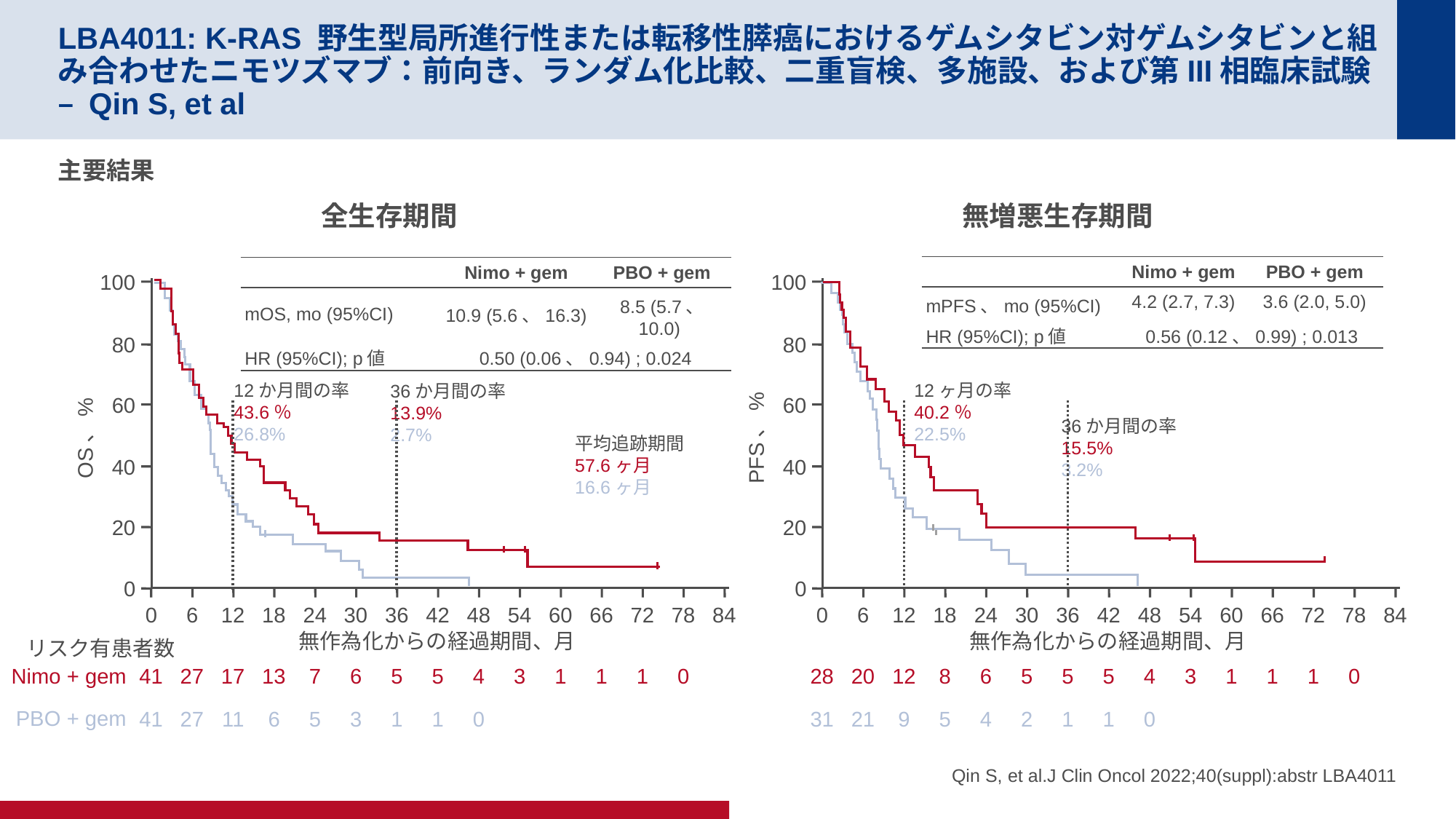

# LBA4011: K-RAS 野生型局所進行性または転移性膵癌におけるゲムシタビン対ゲムシタビンと組み合わせたニモツズマブ：前向き、ランダム化比較、二重盲検、多施設、および第III相臨床試験– Qin S, et al
主要結果
全生存期間
無増悪生存期間
|  | Nimo + gem | PBO + gem |
| --- | --- | --- |
| mPFS、mo (95%CI) | 4.2 (2.7, 7.3) | 3.6 (2.0, 5.0) |
| HR (95%CI); p値 | 0.56 (0.12、0.99) ; 0.013 |  |
|  | Nimo + gem | PBO + gem |
| --- | --- | --- |
| mOS, mo (95%CI) | 10.9 (5.6、16.3) | 8.5 (5.7、 10.0) |
| HR (95%CI); p値 | 0.50 (0.06、0.94) ; 0.024 |  |
100

80

60

OS、%
40

20

0

100

80

60

PFS、%
40

20

0

12ヶ月の率
40.2％
22.5%
36か月間の率
15.5%
3.2%

0
6
12
18
24
30
36
42
48
54
60
66
72
78
84
無作為化からの経過期間、月
28
20
12
8
6
5
5
5
4
3
1
1
1
0
31
21
9
5
4
2
1
1
0

12か月間の率
43.6％
26.8%
36か月間の率
13.9%
2.7%
平均追跡期間
57.6ヶ月
16.6ヶ月

0
6
12
18
24
30
36
42
48
54
60
66
72
78
84
無作為化からの経過期間、月
リスク有患者数
Nimo + gem
41
27
17
13
7
6
5
5
4
3
1
1
1
0
PBO + gem
41
27
11
6
5
3
1
1
0
Qin S, et al.J Clin Oncol 2022;40(suppl):abstr LBA4011